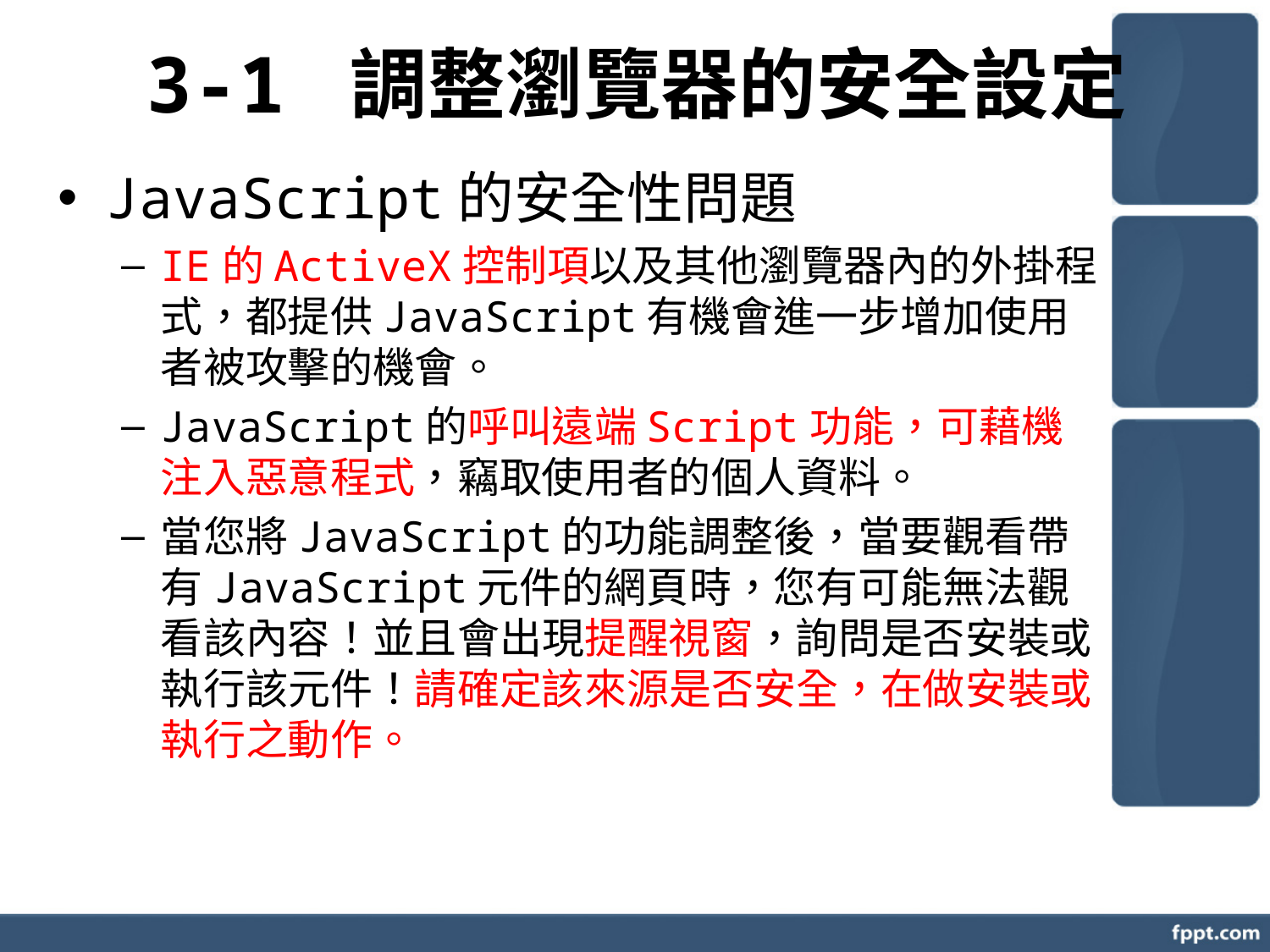

3-1 調整瀏覽器的安全設定
JavaScript的安全性問題
IE的ActiveX控制項以及其他瀏覽器內的外掛程式，都提供JavaScript有機會進一步增加使用者被攻擊的機會。
JavaScript的呼叫遠端Script功能，可藉機注入惡意程式，竊取使用者的個人資料。
當您將JavaScript的功能調整後，當要觀看帶有JavaScript元件的網頁時，您有可能無法觀看該內容！並且會出現提醒視窗，詢問是否安裝或執行該元件！請確定該來源是否安全，在做安裝或執行之動作。